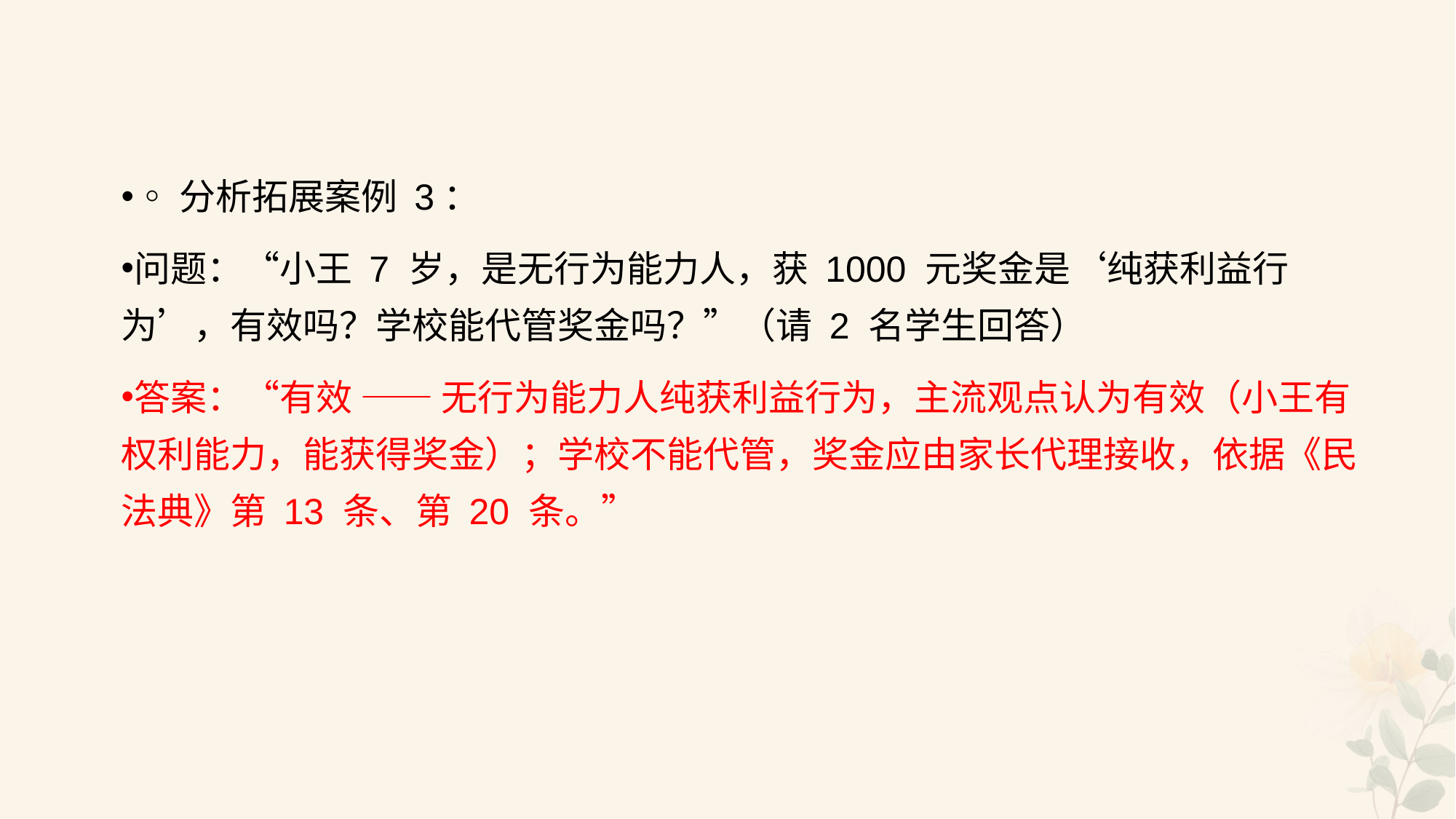

#
◦分析拓展案例 3：
问题：“小王 7 岁，是无行为能力人，获 1000 元奖金是‘纯获利益行为’，有效吗？学校能代管奖金吗？”（请 2 名学生回答）
答案：“有效 —— 无行为能力人纯获利益行为，主流观点认为有效（小王有权利能力，能获得奖金）；学校不能代管，奖金应由家长代理接收，依据《民法典》第 13 条、第 20 条。”